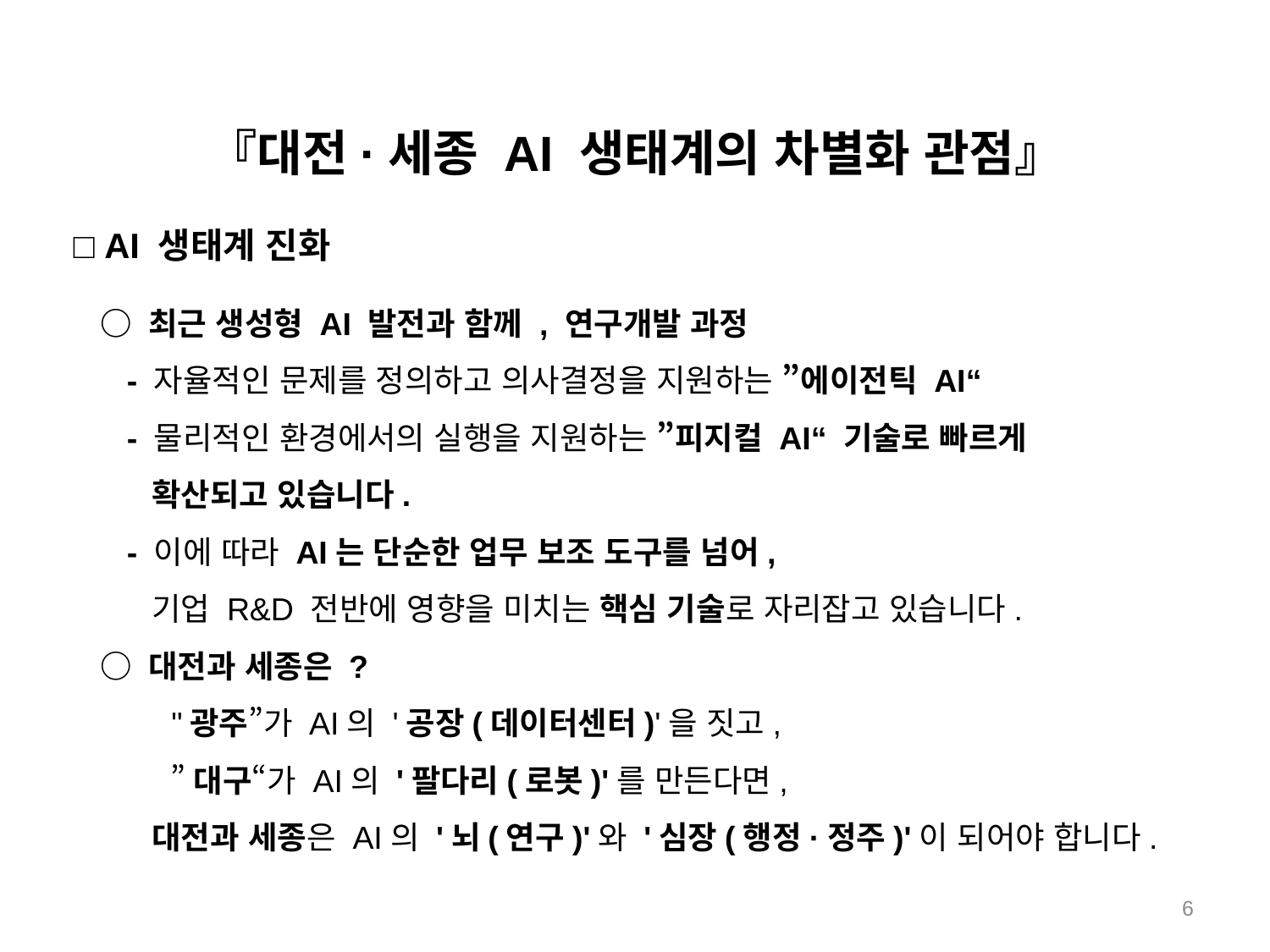

『대전·세종 AI 생태계의 차별화 관점』
□ AI 생태계 진화
   ○ 최근 생성형 AI 발전과 함께 , 연구개발 과정
      - 자율적인 문제를 정의하고 의사결정을 지원하는 ”에이전틱 AI“
      - 물리적인 환경에서의 실행을 지원하는 ”피지컬 AI“ 기술로 빠르게
        확산되고 있습니다.
      - 이에 따라 AI는 단순한 업무 보조 도구를 넘어,
        기업 R&D 전반에 영향을 미치는 핵심 기술로 자리잡고 있습니다.
   ○ 대전과 세종은 ?
           "광주”가 AI의 '공장(데이터센터)'을 짓고,
           ”대구“가 AI의 '팔다리(로봇)'를 만든다면,
        대전과 세종은 AI의 '뇌(연구)'와 '심장(행정·정주)'이 되어야 합니다.
6